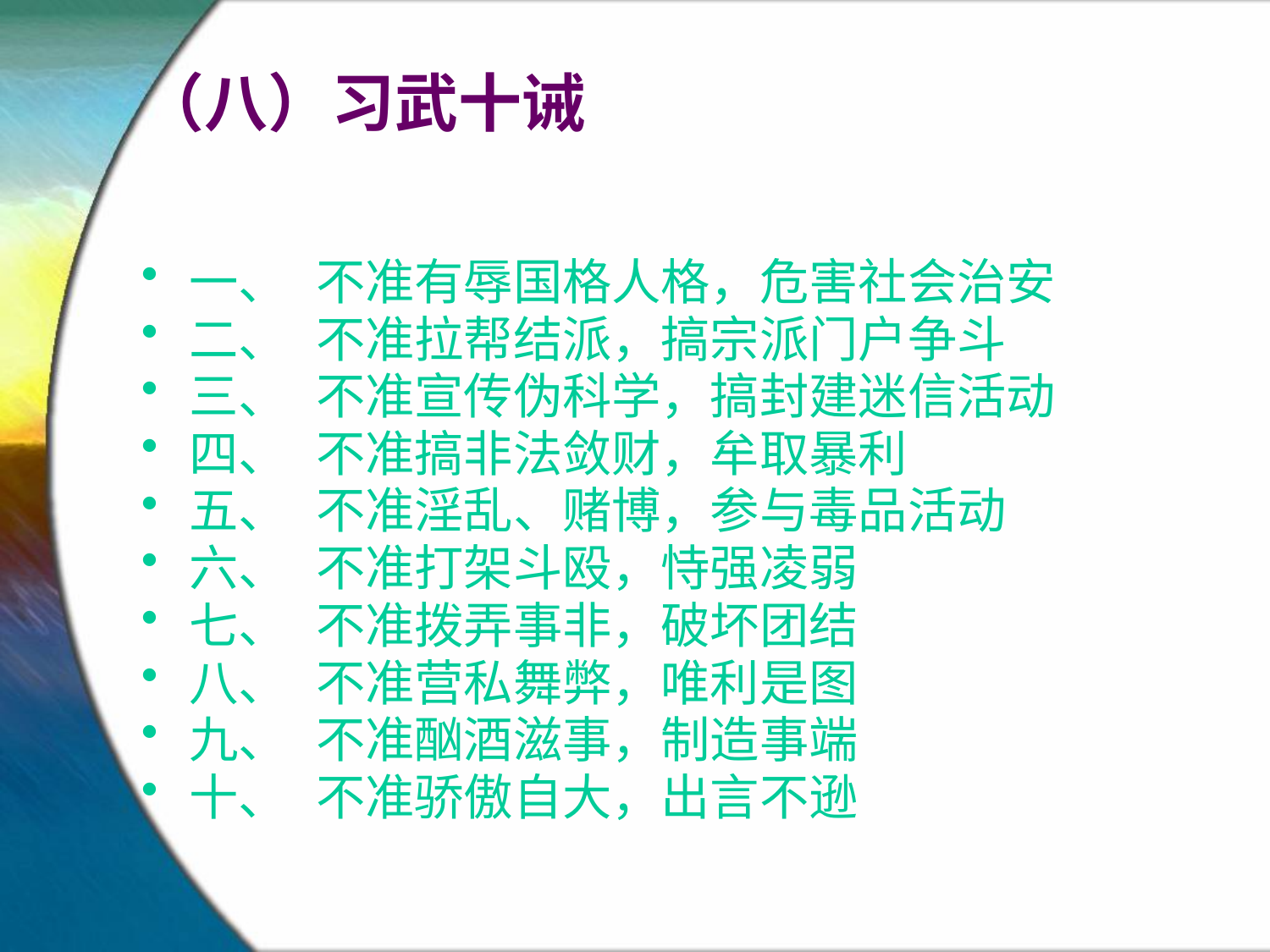

# （八）习武十诫

一、	不准有辱国格人格，危害社会治安
二、	不准拉帮结派，搞宗派门户争斗
三、	不准宣传伪科学，搞封建迷信活动
四、	不准搞非法敛财，牟取暴利
五、	不准淫乱、赌博，参与毒品活动
六、	不准打架斗殴，恃强凌弱
七、	不准拨弄事非，破坏团结
八、	不准营私舞弊，唯利是图
九、	不准酗酒滋事，制造事端
十、	不准骄傲自大，出言不逊
24